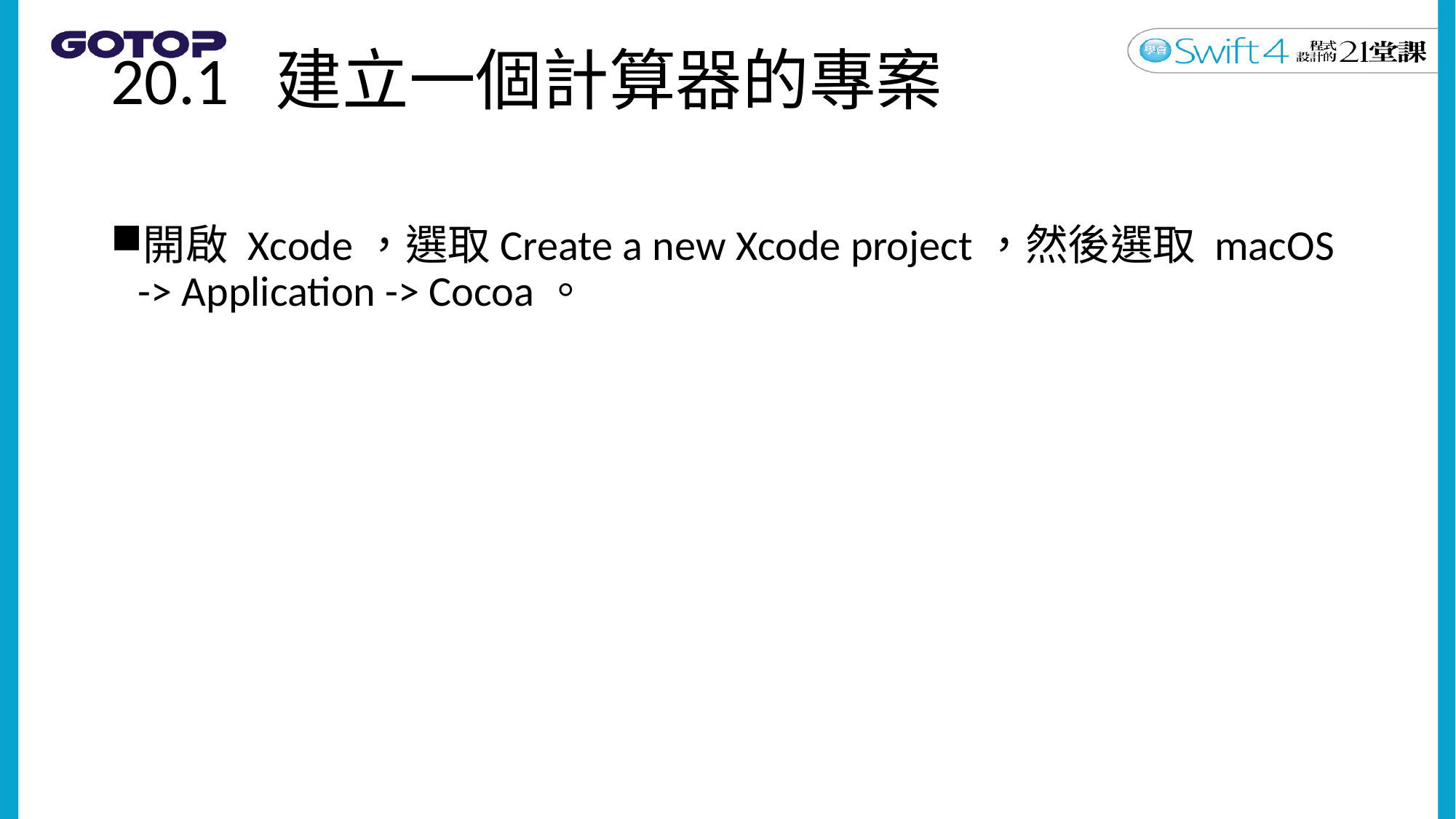

# 20.1  建立一個計算器的專案
開啟 Xcode，選取Create a new Xcode project，然後選取 macOS -> Application -> Cocoa。